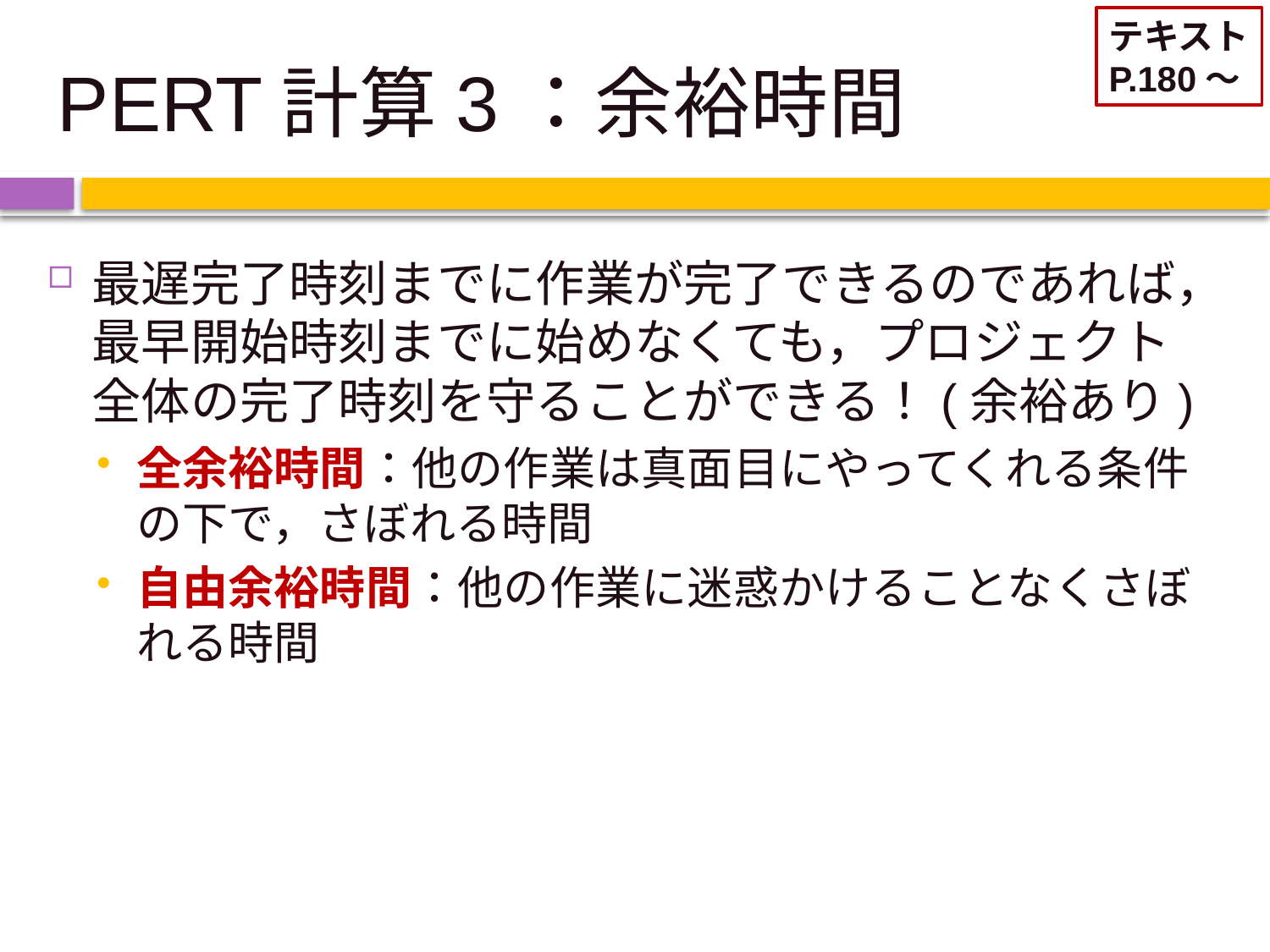

テキスト
P.180～
# PERT計算3：余裕時間
最遅完了時刻までに作業が完了できるのであれば，最早開始時刻までに始めなくても，プロジェクト全体の完了時刻を守ることができる！(余裕あり)
全余裕時間：他の作業は真面目にやってくれる条件の下で，さぼれる時間
自由余裕時間：他の作業に迷惑かけることなくさぼれる時間